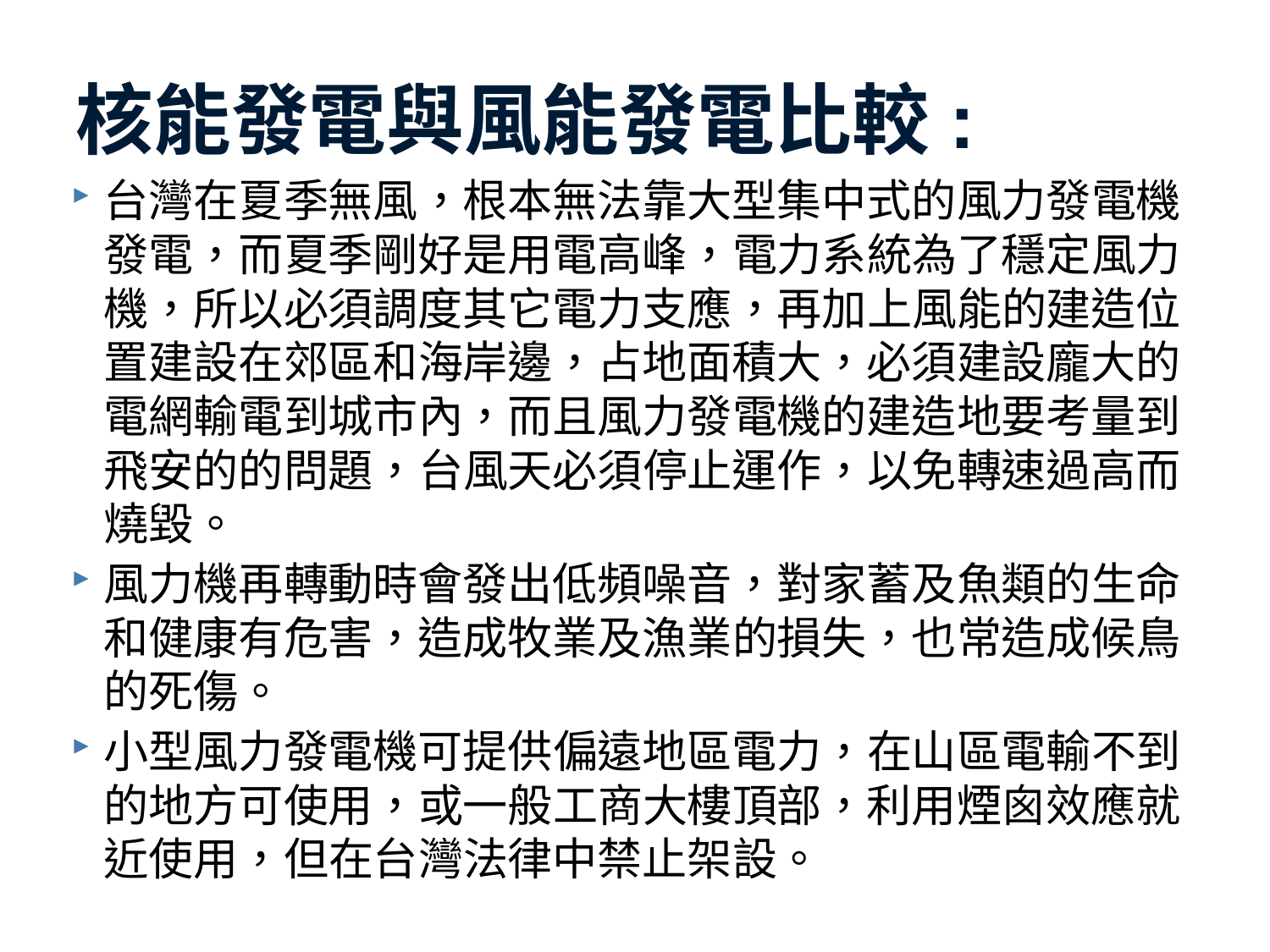

# 核能發電與風能發電比較:
台灣在夏季無風，根本無法靠大型集中式的風力發電機發電，而夏季剛好是用電高峰，電力系統為了穩定風力機，所以必須調度其它電力支應，再加上風能的建造位置建設在郊區和海岸邊，占地面積大，必須建設龐大的電網輸電到城市內，而且風力發電機的建造地要考量到飛安的的問題，台風天必須停止運作，以免轉速過高而燒毀。
風力機再轉動時會發出低頻噪音，對家蓄及魚類的生命和健康有危害，造成牧業及漁業的損失，也常造成候鳥的死傷。
小型風力發電機可提供偏遠地區電力，在山區電輸不到的地方可使用，或一般工商大樓頂部，利用煙囪效應就近使用，但在台灣法律中禁止架設。